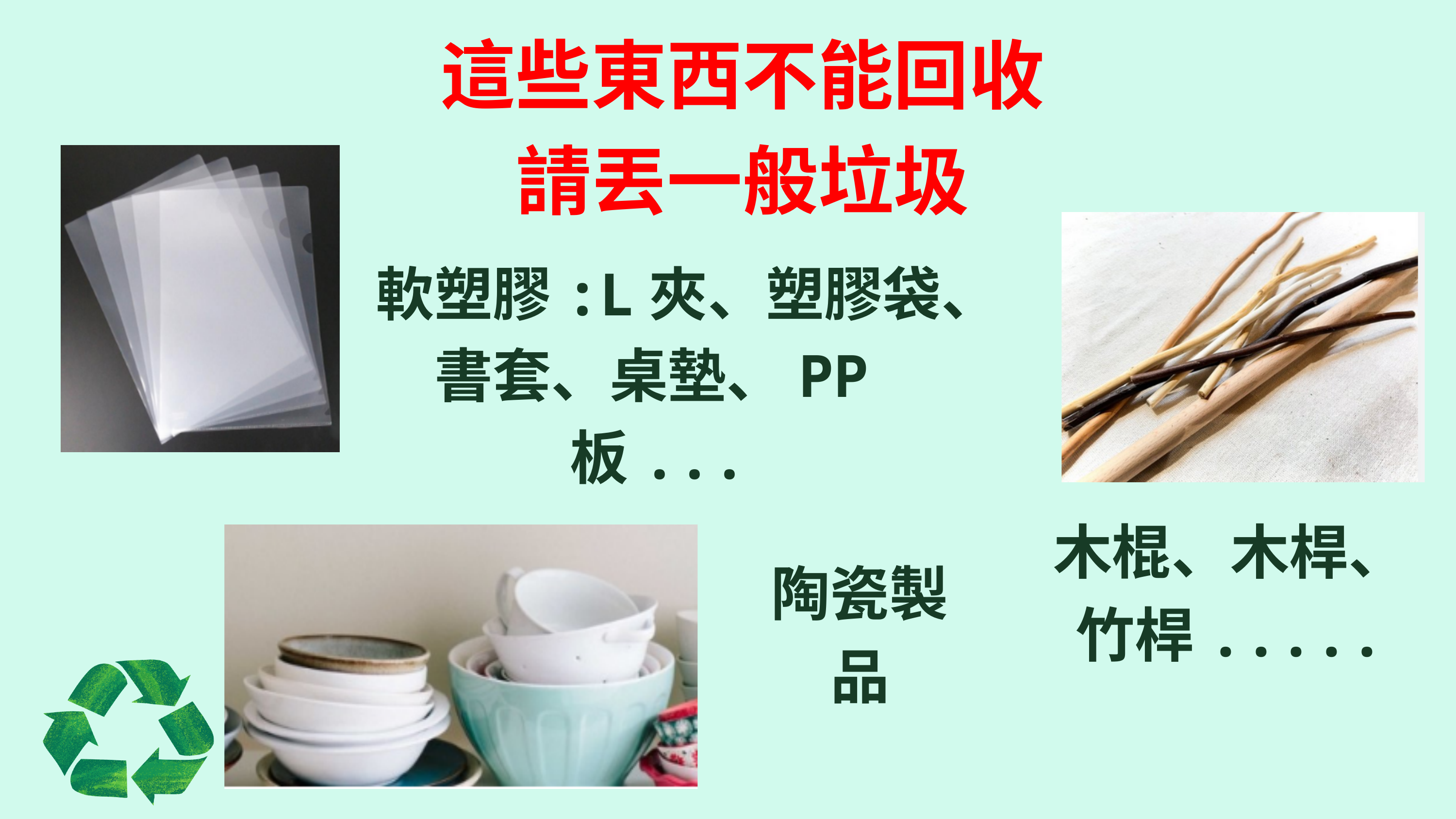

這些東西不能回收
請丟一般垃圾

軟塑膠:L夾、塑膠袋、書套、桌墊、PP板...
木棍、木桿、竹桿.....

陶瓷製品